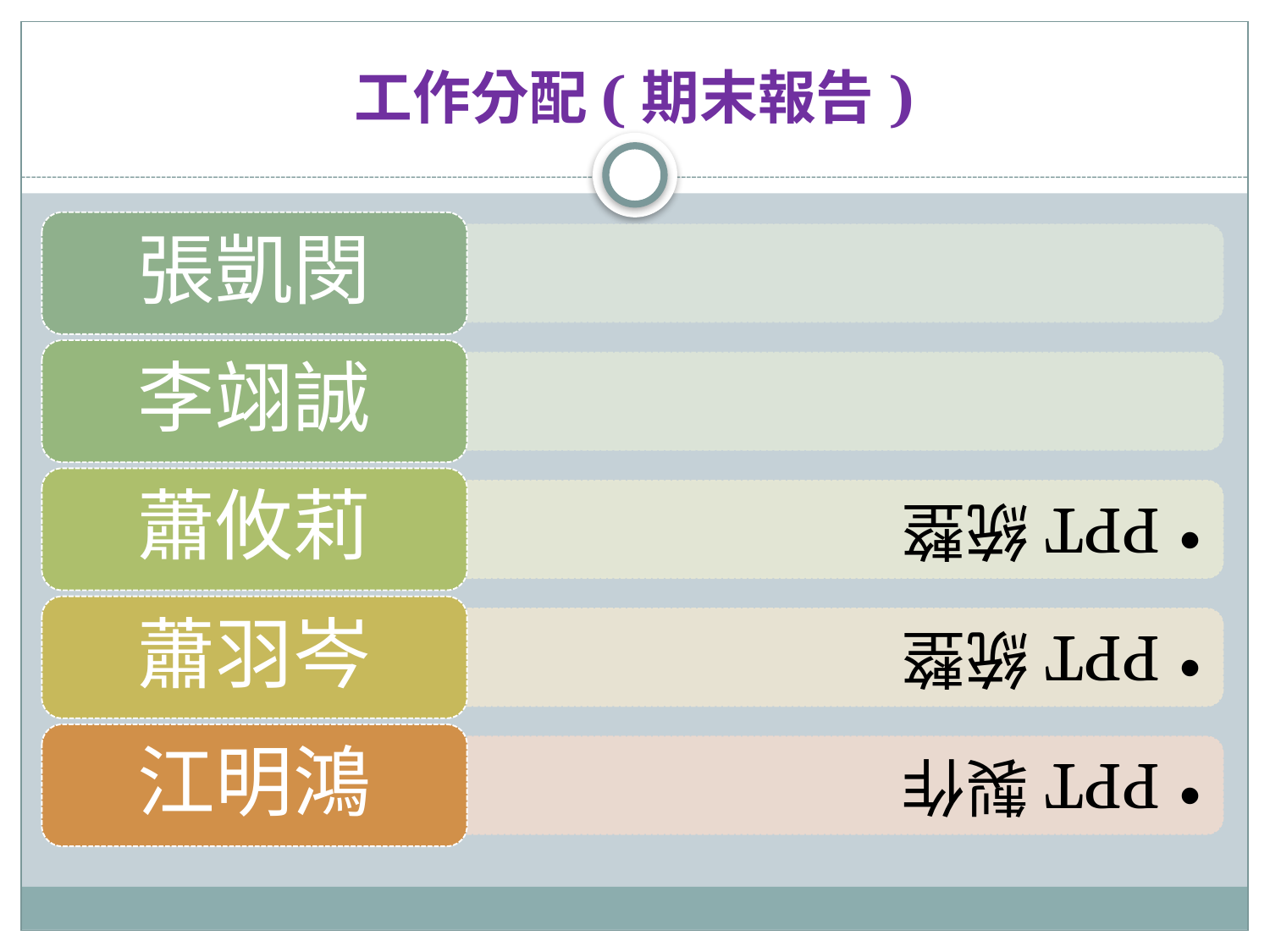

# 工作分配(期末報告)

張凱閔

李翊誠
PPT統整
蕭攸莉
PPT統整
蕭羽岑
PPT製作
江明鴻